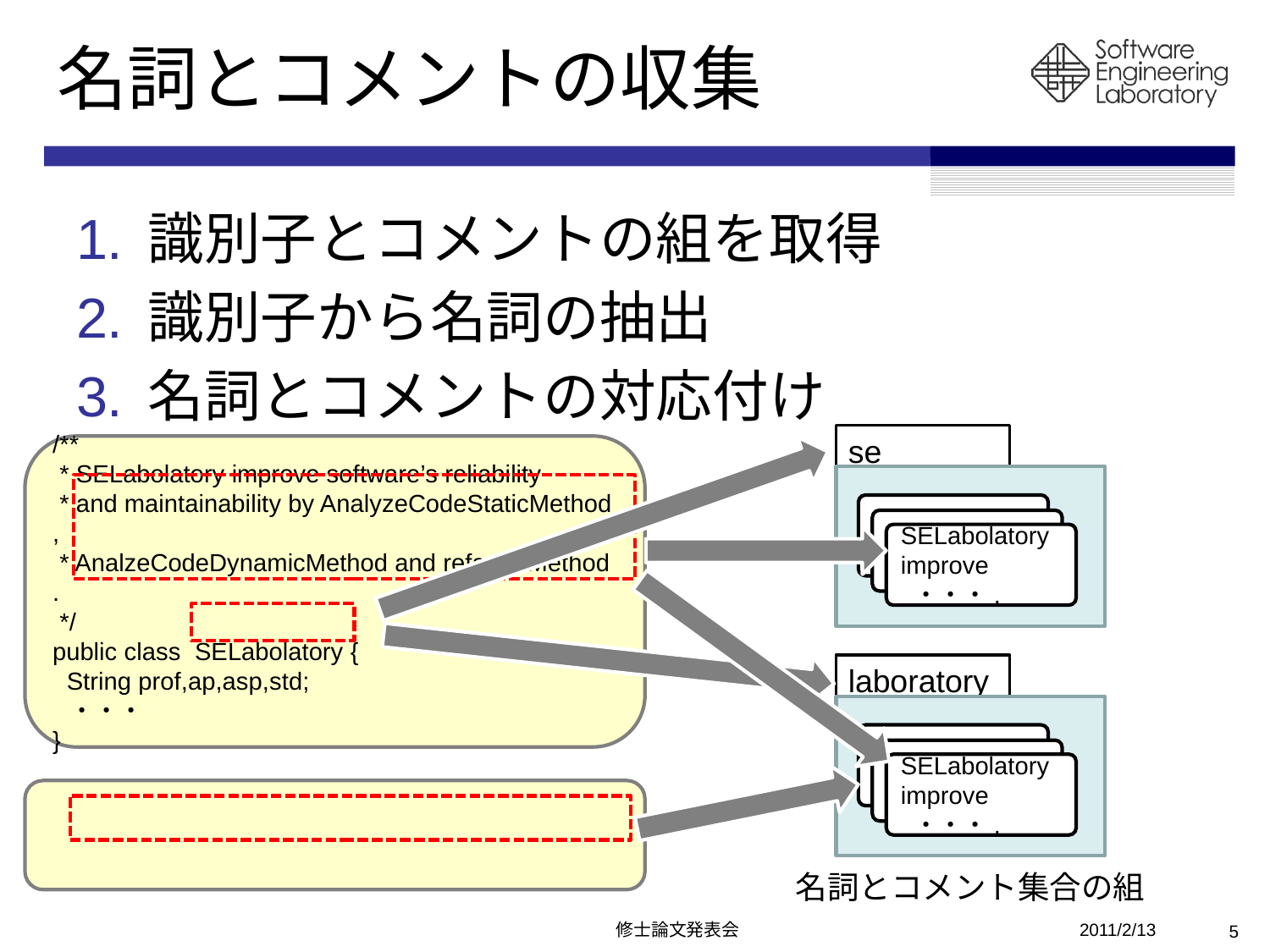

# 名詞とコメントの収集
識別子とコメントの組を取得
識別子から名詞の抽出
名詞とコメントの対応付け

se
/**
 * SELabolatory improve software’s reliability
 * and maintainability by AnalyzeCodeStaticMethod ,
 * AnalzeCodeDynamicMethod and refactorMethod .
 */
public class  SELabolatory {
  String prof,ap,asp,std;
  ・・・
}

SELabolatory improve ・・・.

laboratory

SELabolatory improve ・・・.

名詞とコメント集合の組
修士論文発表会
2011/2/13
5